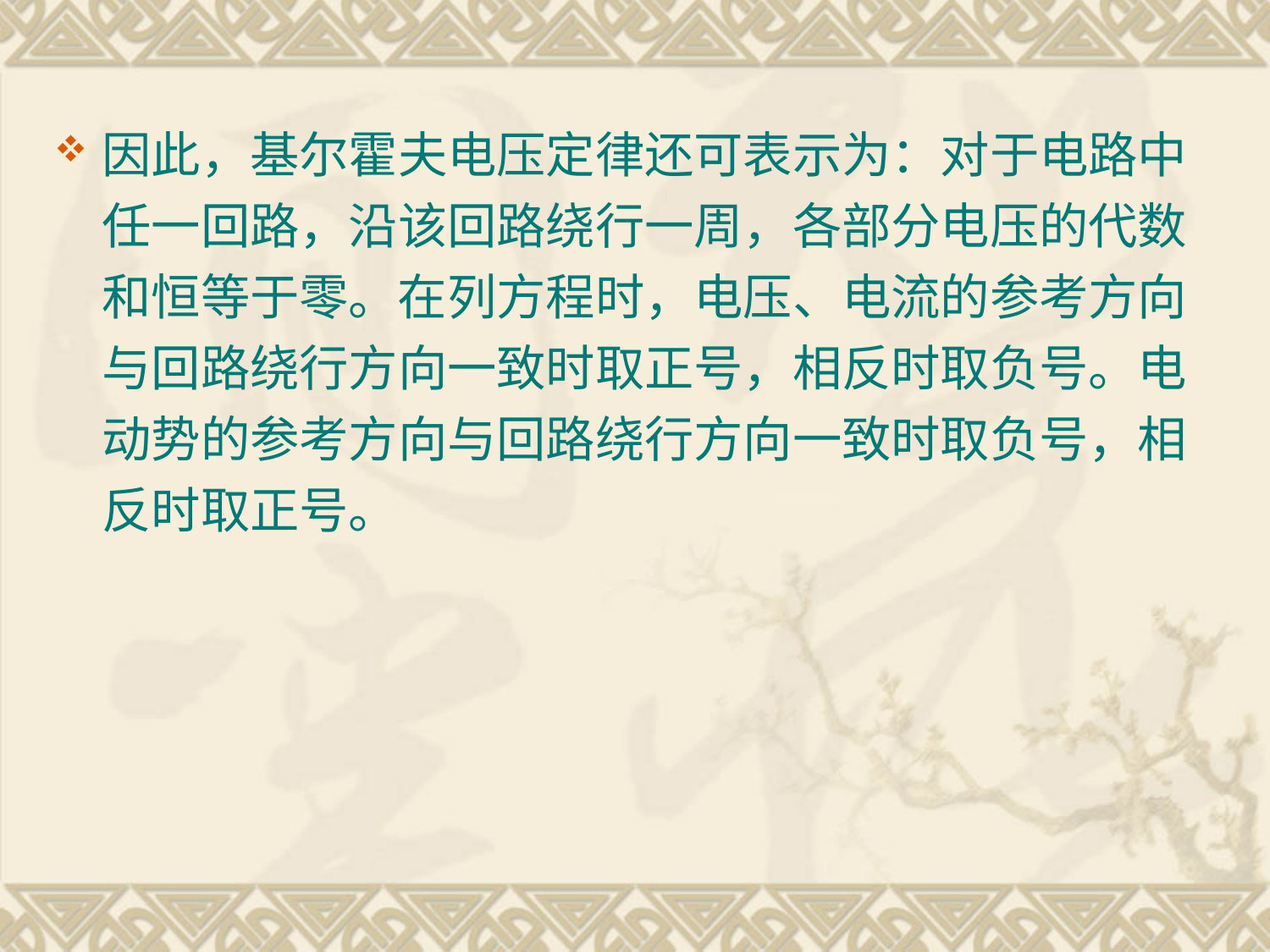

因此，基尔霍夫电压定律还可表示为：对于电路中任一回路，沿该回路绕行一周，各部分电压的代数和恒等于零。在列方程时，电压、电流的参考方向与回路绕行方向一致时取正号，相反时取负号。电动势的参考方向与回路绕行方向一致时取负号，相反时取正号。